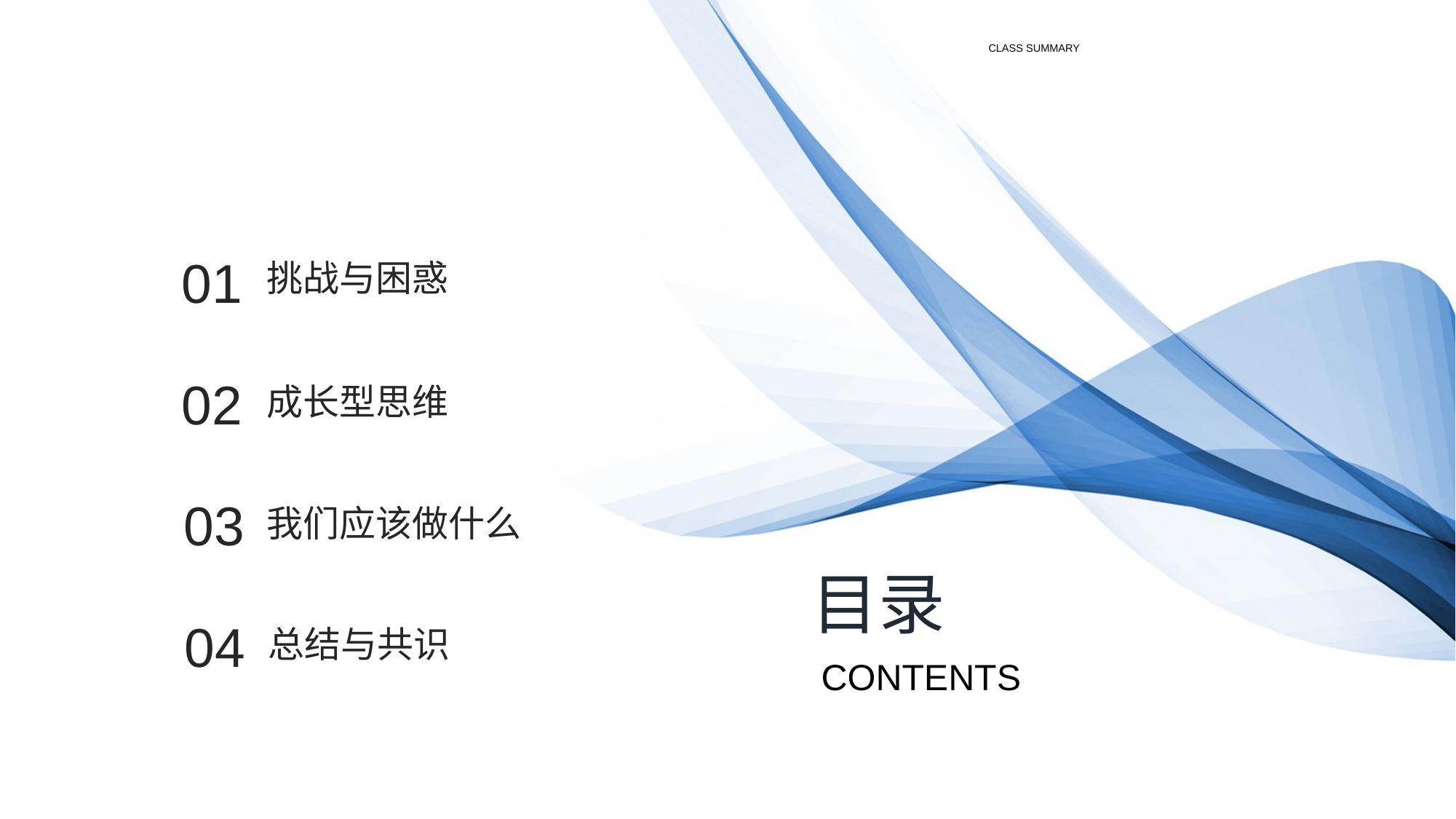

CLASS SUMMARY
01
挑战与困惑
02
成长型思维
03
我们应该做什么
目录
04
总结与共识
CONTENTS